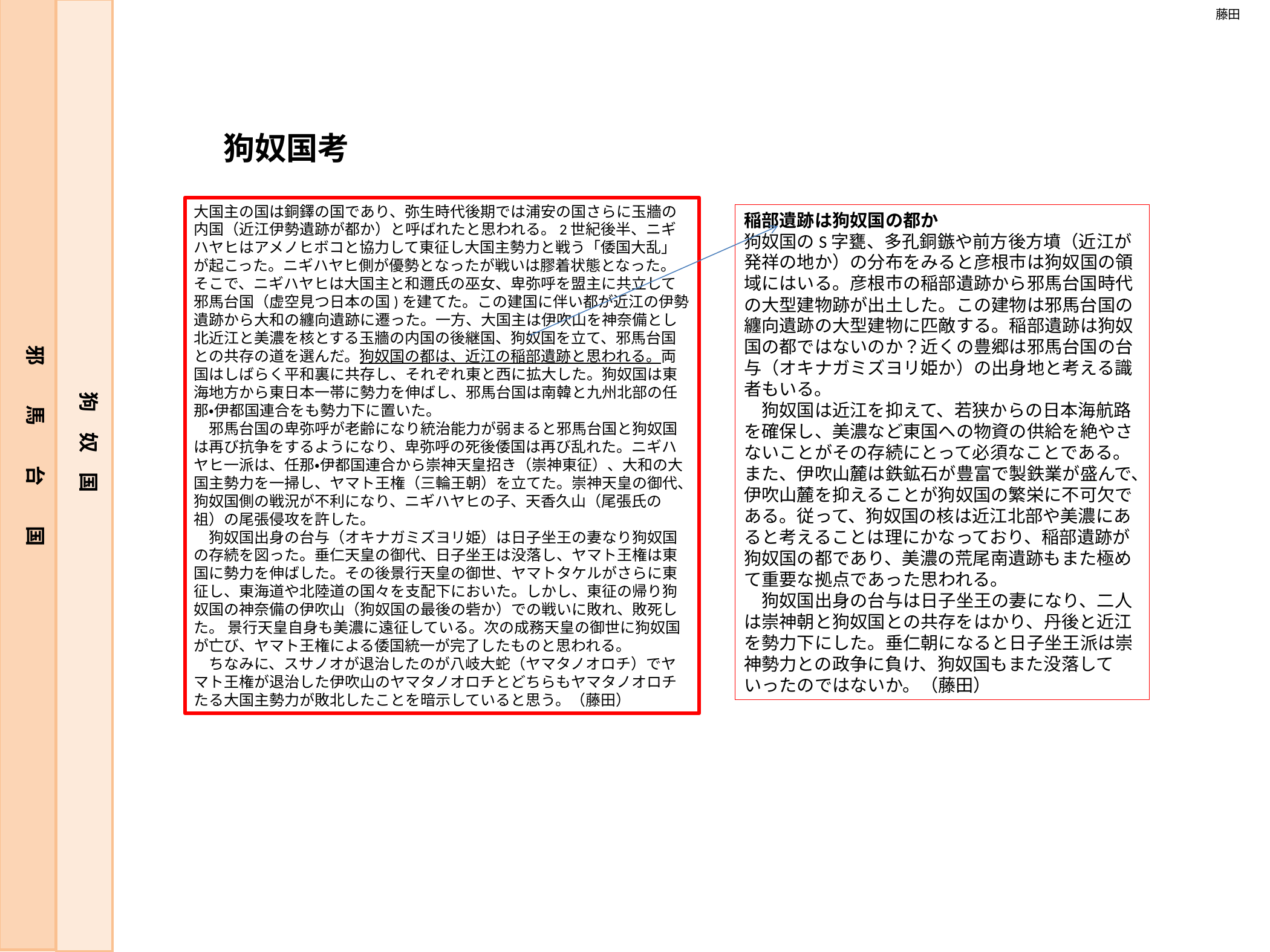

藤田
狗奴国考
大国主の国は銅鐸の国であり、弥生時代後期では浦安の国さらに玉牆の内国（近江伊勢遺跡が都か）と呼ばれたと思われる。2世紀後半、ニギハヤヒはアメノヒボコと協力して東征し大国主勢力と戦う「倭国大乱」が起こった。ニギハヤヒ側が優勢となったが戦いは膠着状態となった。そこで、ニギハヤヒは大国主と和邇氏の巫女、卑弥呼を盟主に共立して邪馬台国（虚空見つ日本の国)を建てた。この建国に伴い都が近江の伊勢遺跡から大和の纏向遺跡に遷った。一方、大国主は伊吹山を神奈備とし北近江と美濃を核とする玉牆の内国の後継国、狗奴国を立て、邪馬台国との共存の道を選んだ。狗奴国の都は、近江の稲部遺跡と思われる。両国はしばらく平和裏に共存し、それぞれ東と西に拡大した。狗奴国は東海地方から東日本一帯に勢力を伸ばし、邪馬台国は南韓と九州北部の任那・伊都国連合をも勢力下に置いた。
　邪馬台国の卑弥呼が老齢になり統治能力が弱まると邪馬台国と狗奴国は再び抗争をするようになり、卑弥呼の死後倭国は再び乱れた。ニギハヤヒ一派は、任那・伊都国連合から崇神天皇招き（崇神東征）、大和の大国主勢力を一掃し、ヤマト王権（三輪王朝）を立てた。崇神天皇の御代、狗奴国側の戦況が不利になり、ニギハヤヒの子、天香久山（尾張氏の祖）の尾張侵攻を許した。
　狗奴国出身の台与（オキナガミズヨリ姫）は日子坐王の妻なり狗奴国の存続を図った。垂仁天皇の御代、日子坐王は没落し、ヤマト王権は東国に勢力を伸ばした。その後景行天皇の御世、ヤマトタケルがさらに東征し、東海道や北陸道の国々を支配下においた。しかし、東征の帰り狗奴国の神奈備の伊吹山（狗奴国の最後の砦か）での戦いに敗れ、敗死した。 景行天皇自身も美濃に遠征している。次の成務天皇の御世に狗奴国が亡び、ヤマト王権による倭国統一が完了したものと思われる。
　ちなみに、スサノオが退治したのが八岐大蛇（ヤマタノオロチ）でヤマト王権が退治した伊吹山のヤマタノオロチとどちらもヤマタノオロチたる大国主勢力が敗北したことを暗示していると思う。（藤田）
稲部遺跡は狗奴国の都か
狗奴国のS字甕、多孔銅鏃や前方後方墳（近江が発祥の地か）の分布をみると彦根市は狗奴国の領域にはいる。彦根市の稲部遺跡から邪馬台国時代の大型建物跡が出土した。この建物は邪馬台国の纏向遺跡の大型建物に匹敵する。稲部遺跡は狗奴国の都ではないのか？近くの豊郷は邪馬台国の台与（オキナガミズヨリ姫か）の出身地と考える識者もいる。
　狗奴国は近江を抑えて、若狭からの日本海航路を確保し、美濃など東国への物資の供給を絶やさないことがその存続にとって必須なことである。また、伊吹山麓は鉄鉱石が豊富で製鉄業が盛んで、伊吹山麓を抑えることが狗奴国の繁栄に不可欠である。従って、狗奴国の核は近江北部や美濃にあると考えることは理にかなっており、稲部遺跡が狗奴国の都であり、美濃の荒尾南遺跡もまた極めて重要な拠点であった思われる。
　狗奴国出身の台与は日子坐王の妻になり、二人は崇神朝と狗奴国との共存をはかり、丹後と近江を勢力下にした。垂仁朝になると日子坐王派は崇神勢力との政争に負け、狗奴国もまた没落していったのではないか。（藤田）
邪　　馬　　台　　国
狗　奴　国